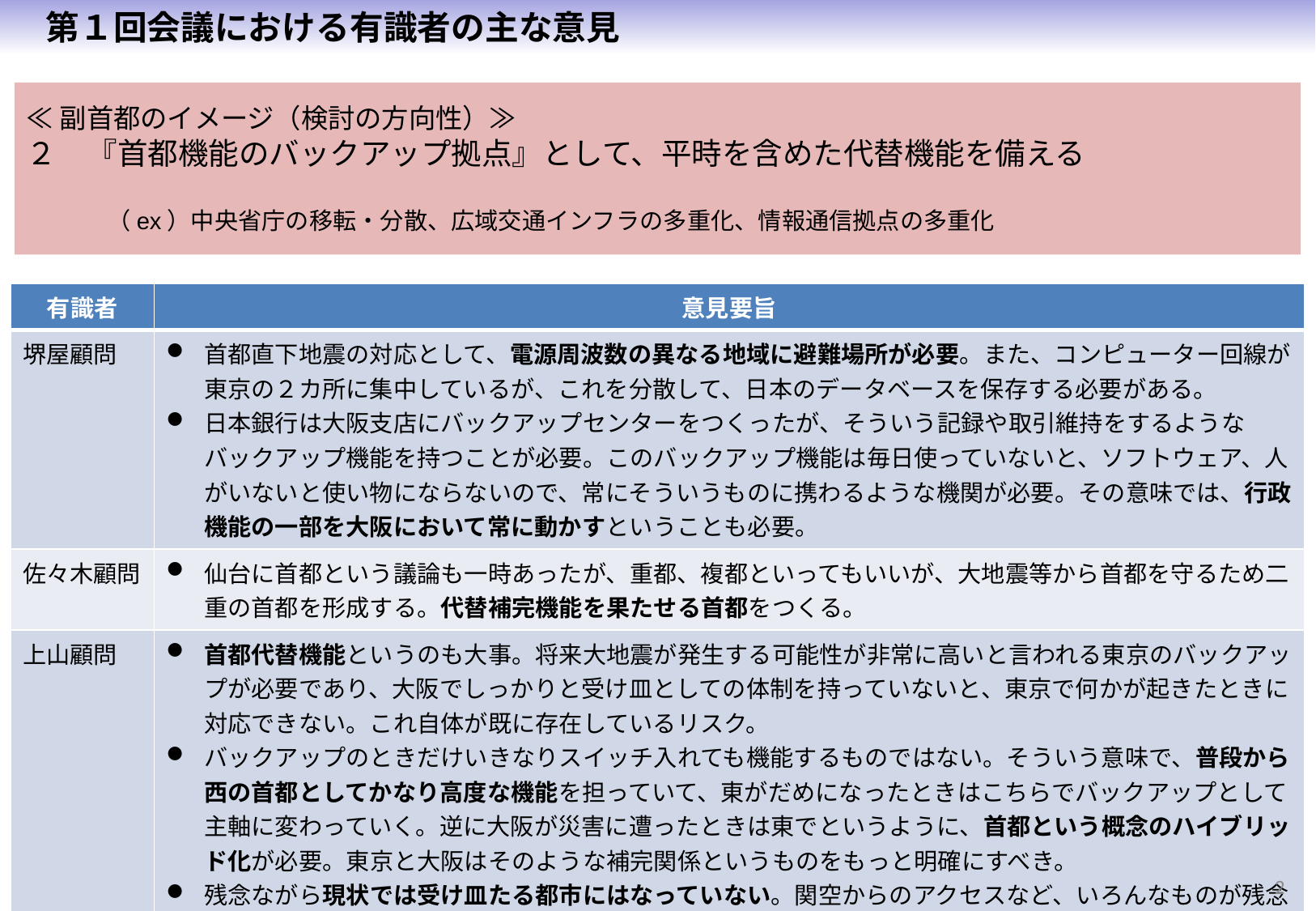

第１回会議における有識者の主な意見
≪副首都のイメージ（検討の方向性）≫
２　『首都機能のバックアップ拠点』として、平時を含めた代替機能を備える

　　　（ex）中央省庁の移転・分散、広域交通インフラの多重化、情報通信拠点の多重化
| 有識者 | 意見要旨 |
| --- | --- |
| 堺屋顧問 | 首都直下地震の対応として、電源周波数の異なる地域に避難場所が必要。また、コンピューター回線が東京の２カ所に集中しているが、これを分散して、日本のデータベースを保存する必要がある。 日本銀行は大阪支店にバックアップセンターをつくったが、そういう記録や取引維持をするようなバックアップ機能を持つことが必要。このバックアップ機能は毎日使っていないと、ソフトウェア、人がいないと使い物にならないので、常にそういうものに携わるような機関が必要。その意味では、行政機能の一部を大阪において常に動かすということも必要。 |
| 佐々木顧問 | 仙台に首都という議論も一時あったが、重都、複都といってもいいが、大地震等から首都を守るため二重の首都を形成する。代替補完機能を果たせる首都をつくる。 |
| 上山顧問 | 首都代替機能というのも大事。将来大地震が発生する可能性が非常に高いと言われる東京のバックアップが必要であり、大阪でしっかりと受け皿としての体制を持っていないと、東京で何かが起きたときに対応できない。これ自体が既に存在しているリスク。 バックアップのときだけいきなりスイッチ入れても機能するものではない。そういう意味で、普段から西の首都としてかなり高度な機能を担っていて、東がだめになったときはこちらでバックアップとして主軸に変わっていく。逆に大阪が災害に遭ったときは東でというように、首都という概念のハイブリッド化が必要。東京と大阪はそのような補完関係というものをもっと明確にすべき。 残念ながら現状では受け皿たる都市にはなっていない。関空からのアクセスなど、いろんなものが残念な状態で、一応あるけど足りない。もう一歩、あと一、二割足して、みんながその気になればハイブリッドな首都機能が担えるのではないか。 |
2